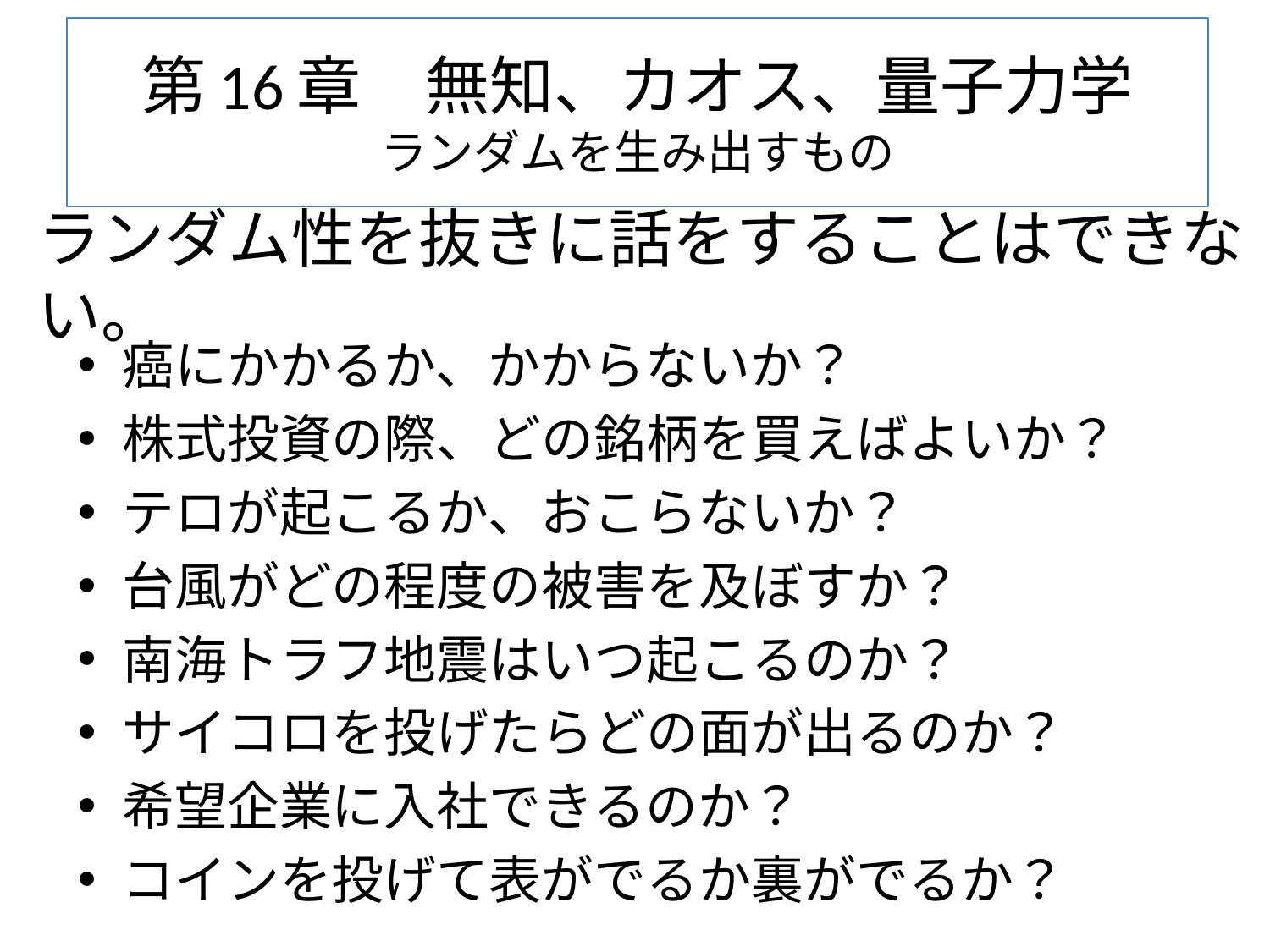

第16章　無知、カオス、量子力学
ランダムを生み出すもの
# ランダム性を抜きに話をすることはできない。
癌にかかるか、かからないか？
株式投資の際、どの銘柄を買えばよいか？
テロが起こるか、おこらないか？
台風がどの程度の被害を及ぼすか？
南海トラフ地震はいつ起こるのか？
サイコロを投げたらどの面が出るのか？
希望企業に入社できるのか？
コインを投げて表がでるか裏がでるか？